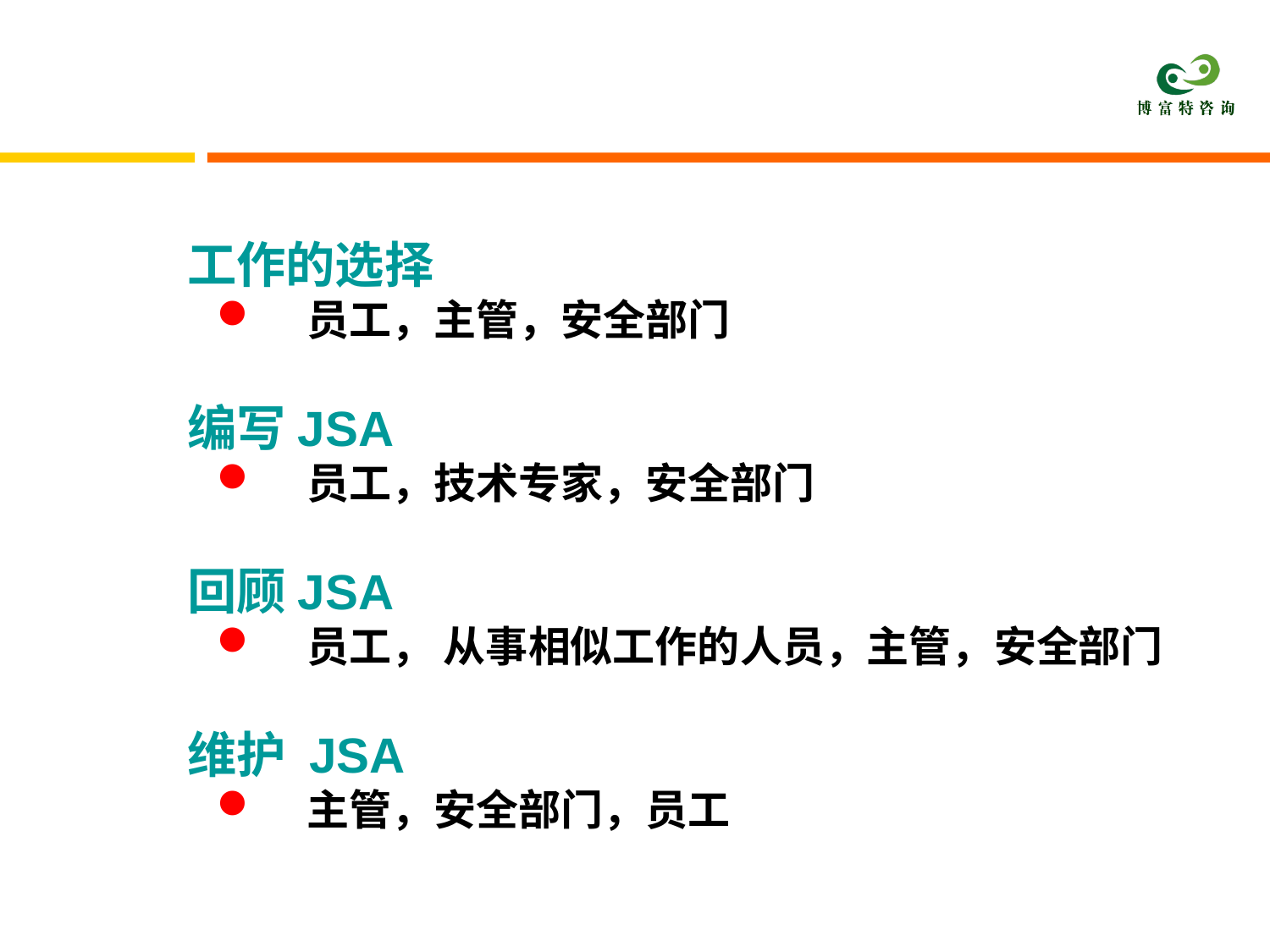

JSA 回顾—责任

  工作的选择
    员工，主管，安全部门

  编写JSA
    员工，技术专家，安全部门

  回顾JSA
    员工， 从事相似工作的人员，主管，安全部门

  维护 JSA
    主管，安全部门，员工